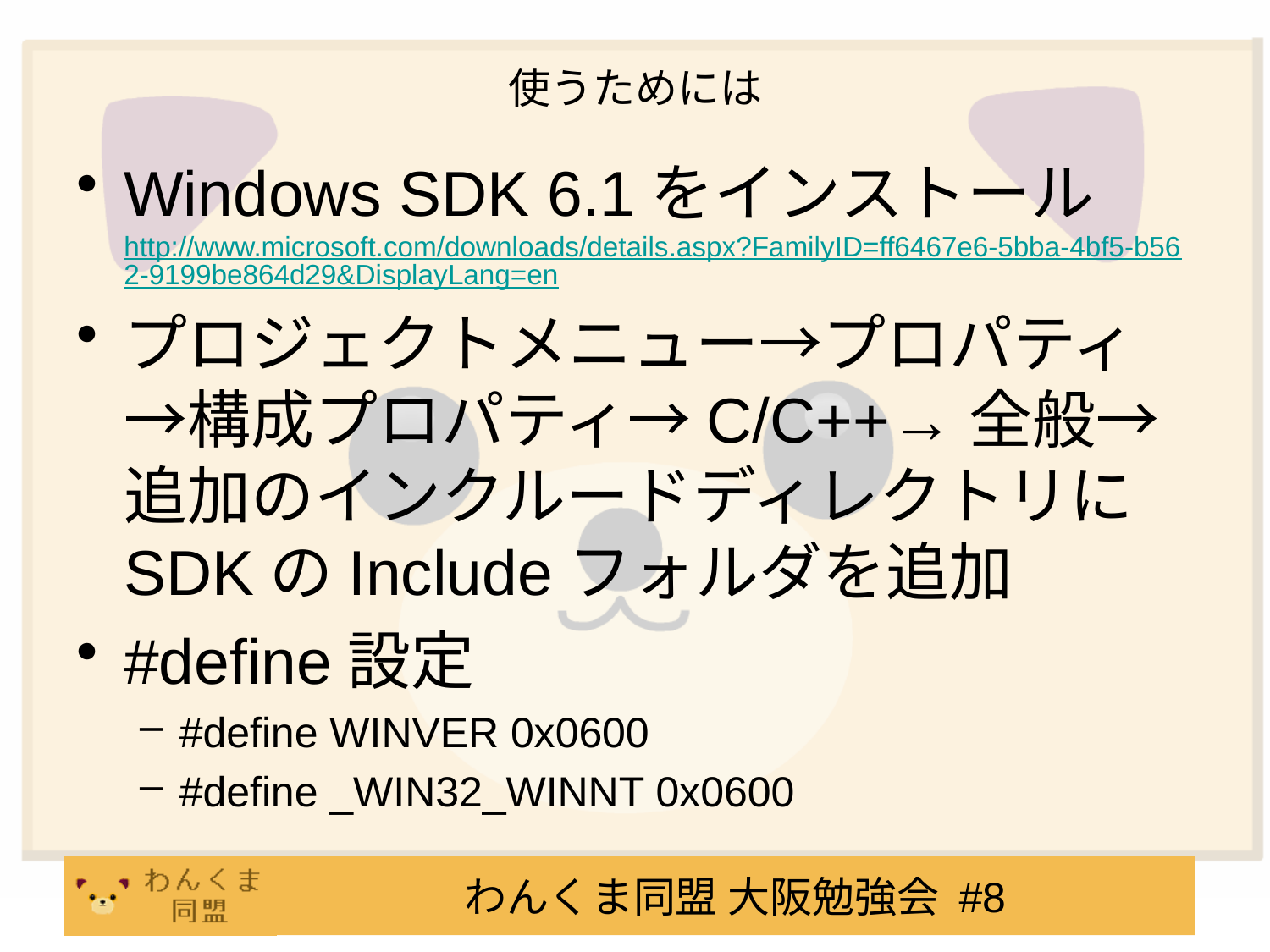

# 使うためには
Windows SDK 6.1をインストール
http://www.microsoft.com/downloads/details.aspx?FamilyID=ff6467e6-5bba-4bf5-b562-9199be864d29&DisplayLang=en
プロジェクトメニュー→プロパティ→構成プロパティ→C/C++→全般→追加のインクルードディレクトリにSDKのIncludeフォルダを追加
#define設定
#define WINVER 0x0600
#define _WIN32_WINNT 0x0600